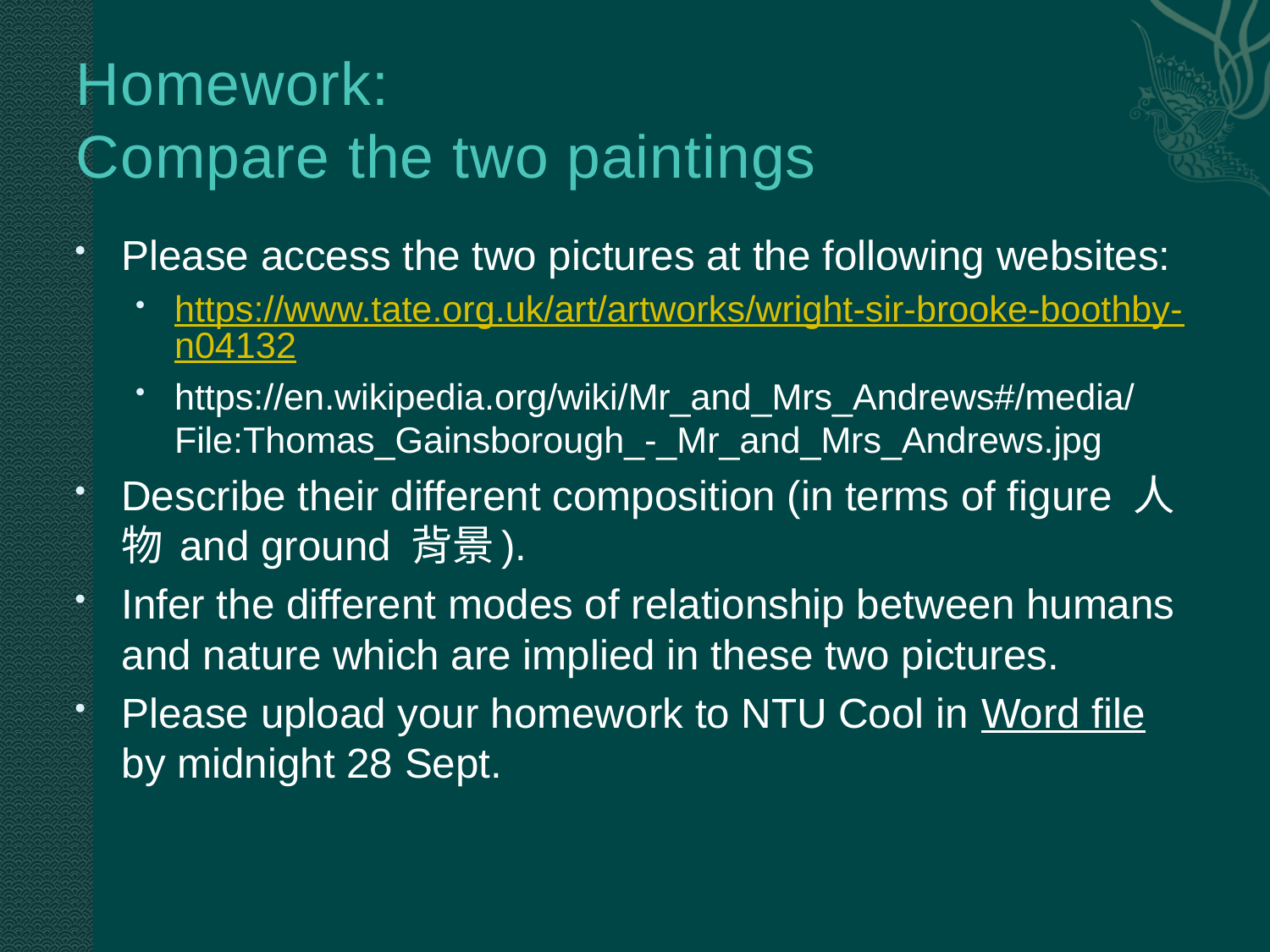

# Homework: Compare the two paintings
Please access the two pictures at the following websites:
https://www.tate.org.uk/art/artworks/wright-sir-brooke-boothby-n04132
https://en.wikipedia.org/wiki/Mr_and_Mrs_Andrews#/media/File:Thomas_Gainsborough_-_Mr_and_Mrs_Andrews.jpg
Describe their different composition (in terms of figure 人物 and ground 背景).
Infer the different modes of relationship between humans and nature which are implied in these two pictures.
Please upload your homework to NTU Cool in Word file by midnight 28 Sept.